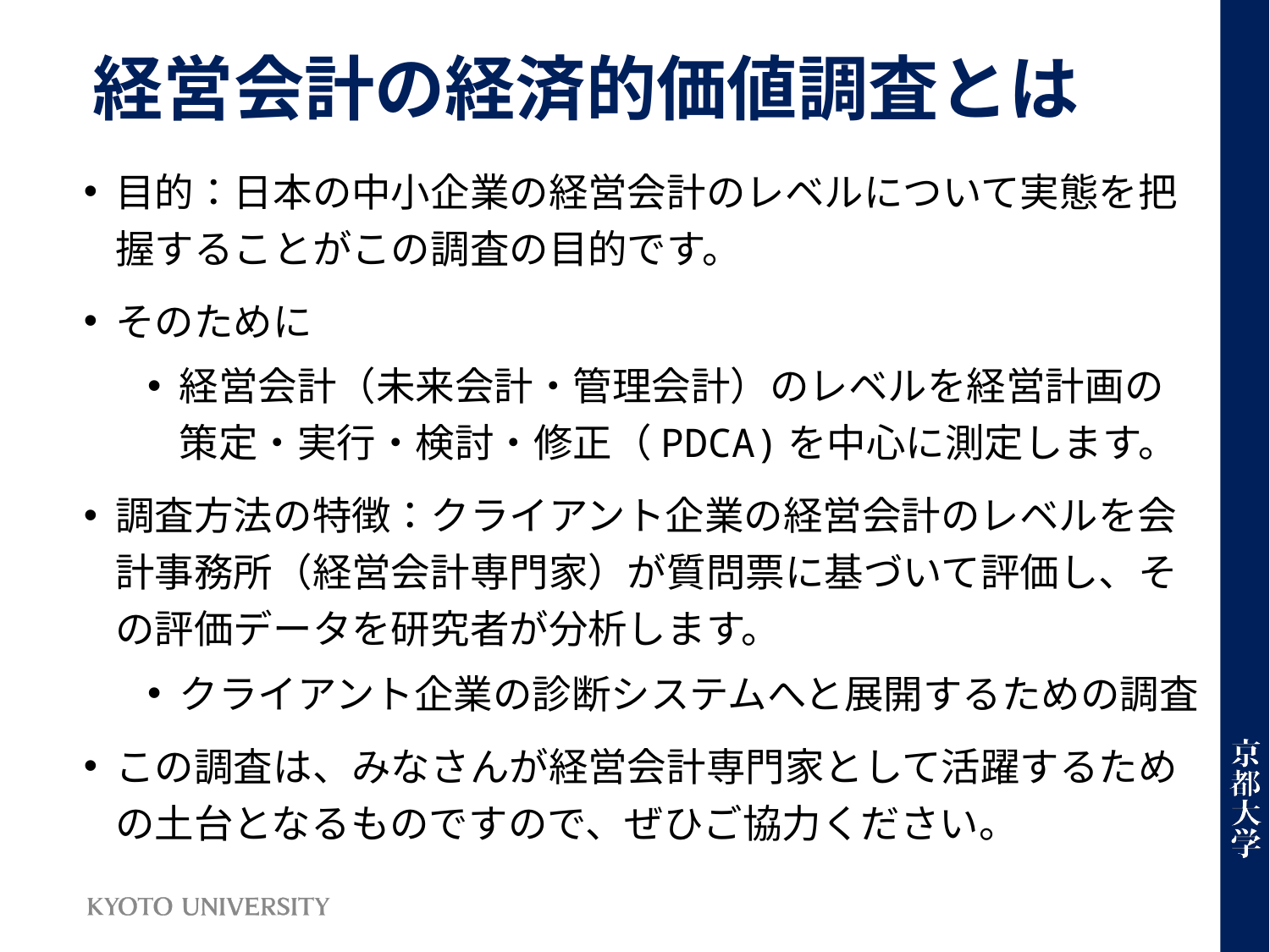

# 経営会計の経済的価値調査とは
目的：日本の中小企業の経営会計のレベルについて実態を把握することがこの調査の目的です。
そのために
経営会計（未来会計・管理会計）のレベルを経営計画の策定・実行・検討・修正（PDCA)を中心に測定します。
調査方法の特徴：クライアント企業の経営会計のレベルを会計事務所（経営会計専門家）が質問票に基づいて評価し、その評価データを研究者が分析します。
クライアント企業の診断システムへと展開するための調査
この調査は、みなさんが経営会計専門家として活躍するための土台となるものですので、ぜひご協力ください。